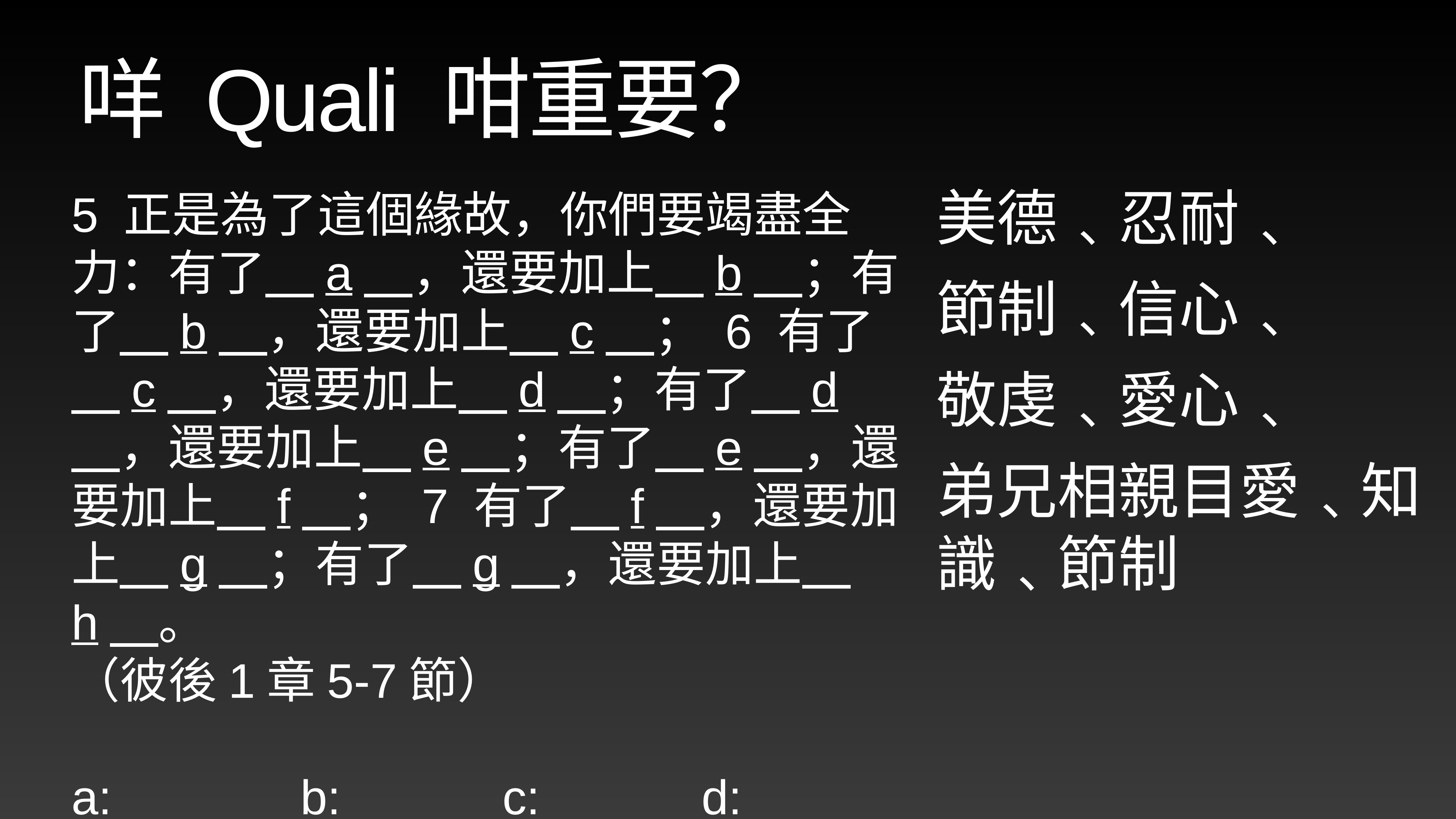

# 咩 Quali 咁重要？
美德﹑忍耐﹑
節制﹑信心﹑
敬虔﹑愛心﹑
弟兄相親目愛﹑知識﹑節制
5 正是為了這個緣故，你們要竭盡全力：有了　a　，還要加上　b　；有了　b　，還要加上　c　； 6 有了　c　，還要加上　d　；有了　d　，還要加上　e　；有了　e　，還要加上　f　； 7 有了　f　，還要加上　g　；有了　g　，還要加上　h　。
（彼後1章5-7節）

a: _____   b: _____ c: _____ d: _____
e: _____   f: _____  g: _____ h: _____